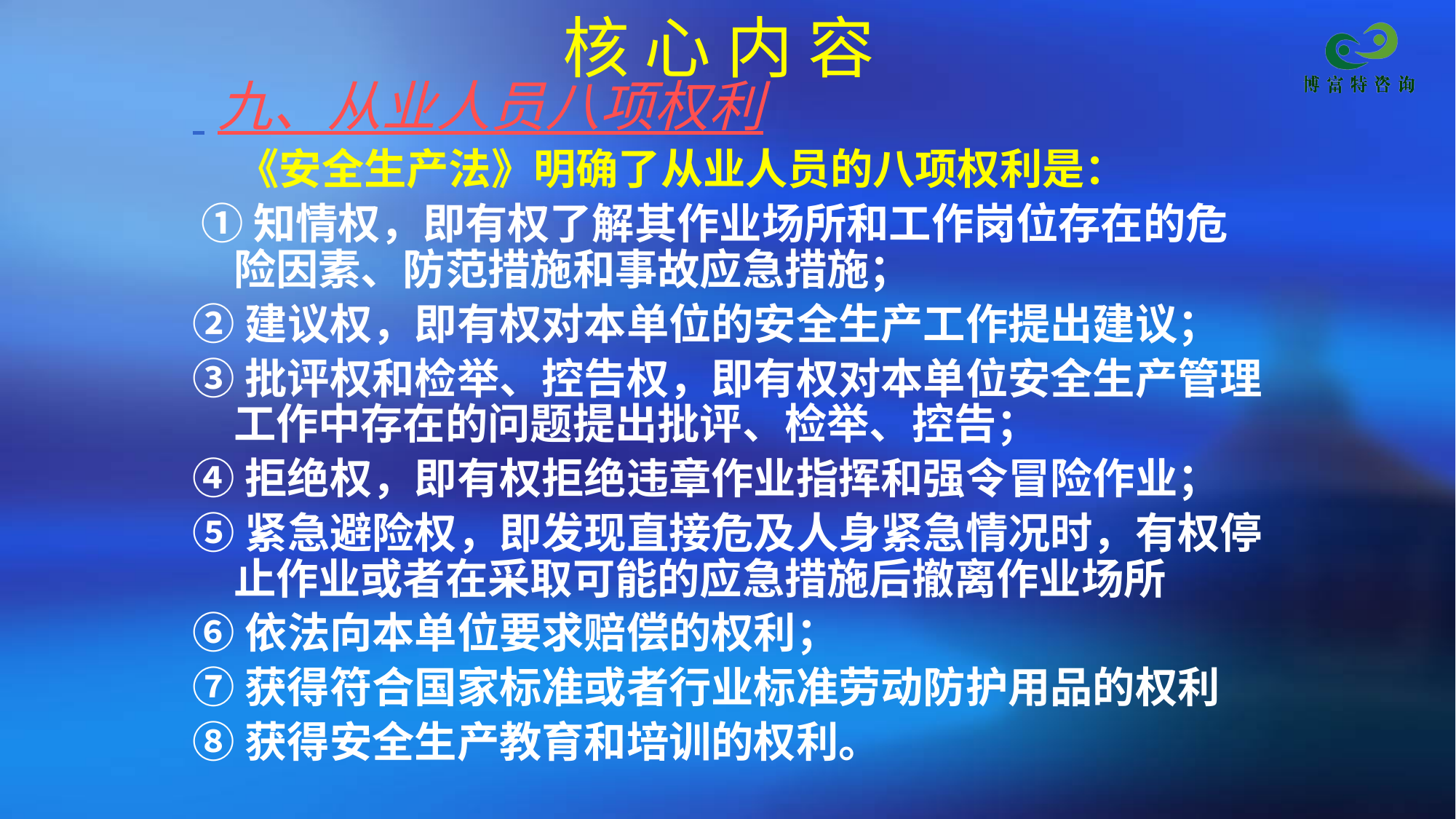

核 心 内 容
 九、从业人员八项权利
    《安全生产法》明确了从业人员的八项权利是：
 ①知情权，即有权了解其作业场所和工作岗位存在的危险因素、防范措施和事故应急措施；
②建议权，即有权对本单位的安全生产工作提出建议；
③批评权和检举、控告权，即有权对本单位安全生产管理工作中存在的问题提出批评、检举、控告；
④拒绝权，即有权拒绝违章作业指挥和强令冒险作业；
⑤紧急避险权，即发现直接危及人身紧急情况时，有权停止作业或者在采取可能的应急措施后撤离作业场所
⑥依法向本单位要求赔偿的权利；
⑦获得符合国家标准或者行业标准劳动防护用品的权利
⑧获得安全生产教育和培训的权利。